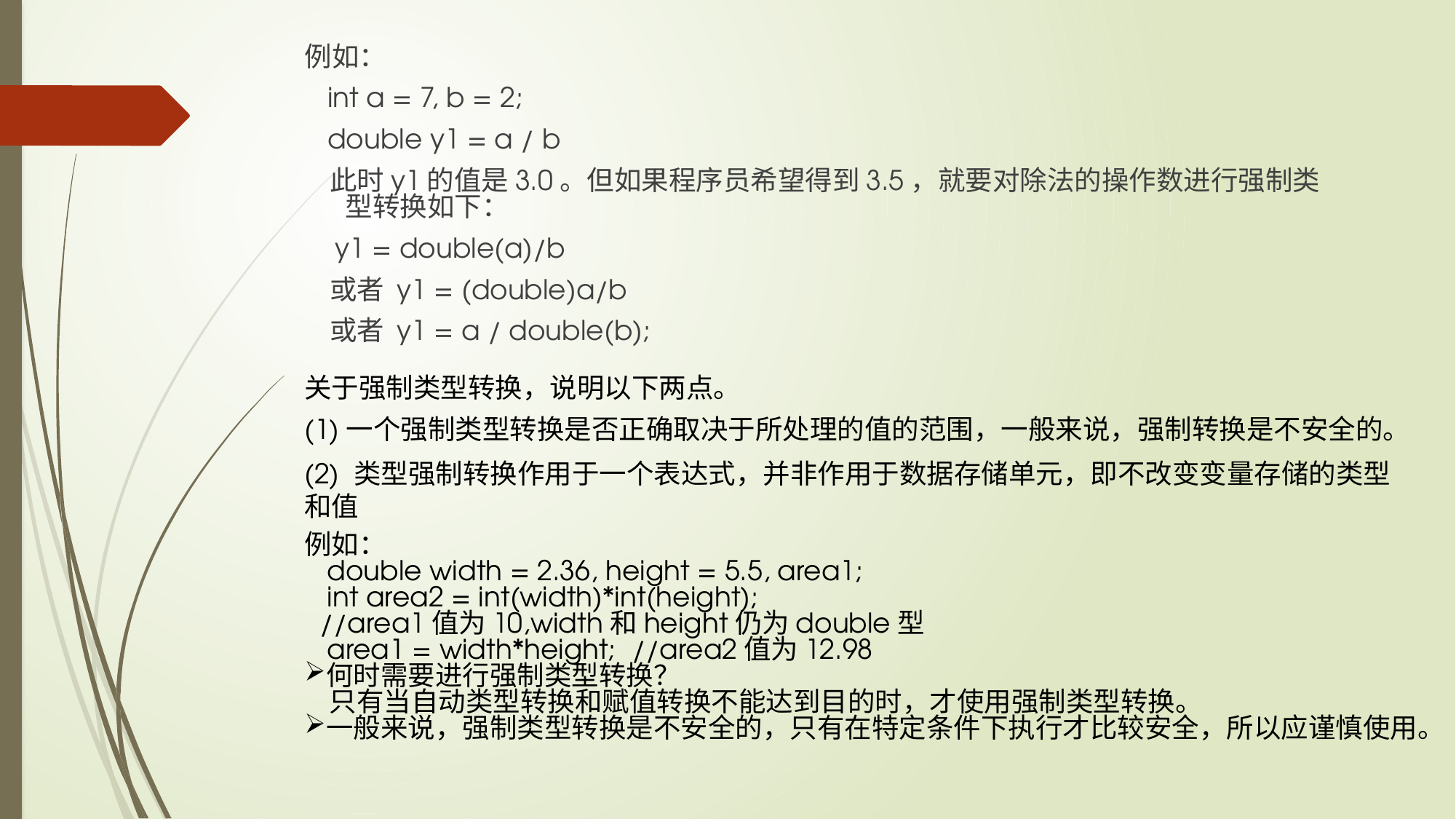

例如：
   int a = 7, b = 2;
   double y1 = a / b
   此时y1的值是3.0。但如果程序员希望得到3.5，就要对除法的操作数进行强制类型转换如下：
    y1 = double(a)/b
   或者 y1 = (double)a/b
   或者 y1 = a / double(b);
关于强制类型转换，说明以下两点。
(1)一个强制类型转换是否正确取决于所处理的值的范围，一般来说，强制转换是不安全的。
(2) 类型强制转换作用于一个表达式，并非作用于数据存储单元，即不改变变量存储的类型和值
例如：
   double width = 2.36, height = 5.5, area1;
   int area2 = int(width)*int(height);
  //area1值为10,width和height仍为double型
   area1 = width*height;	//area2值为12.98
何时需要进行强制类型转换？
   只有当自动类型转换和赋值转换不能达到目的时，才使用强制类型转换。
一般来说，强制类型转换是不安全的，只有在特定条件下执行才比较安全，所以应谨慎使用。